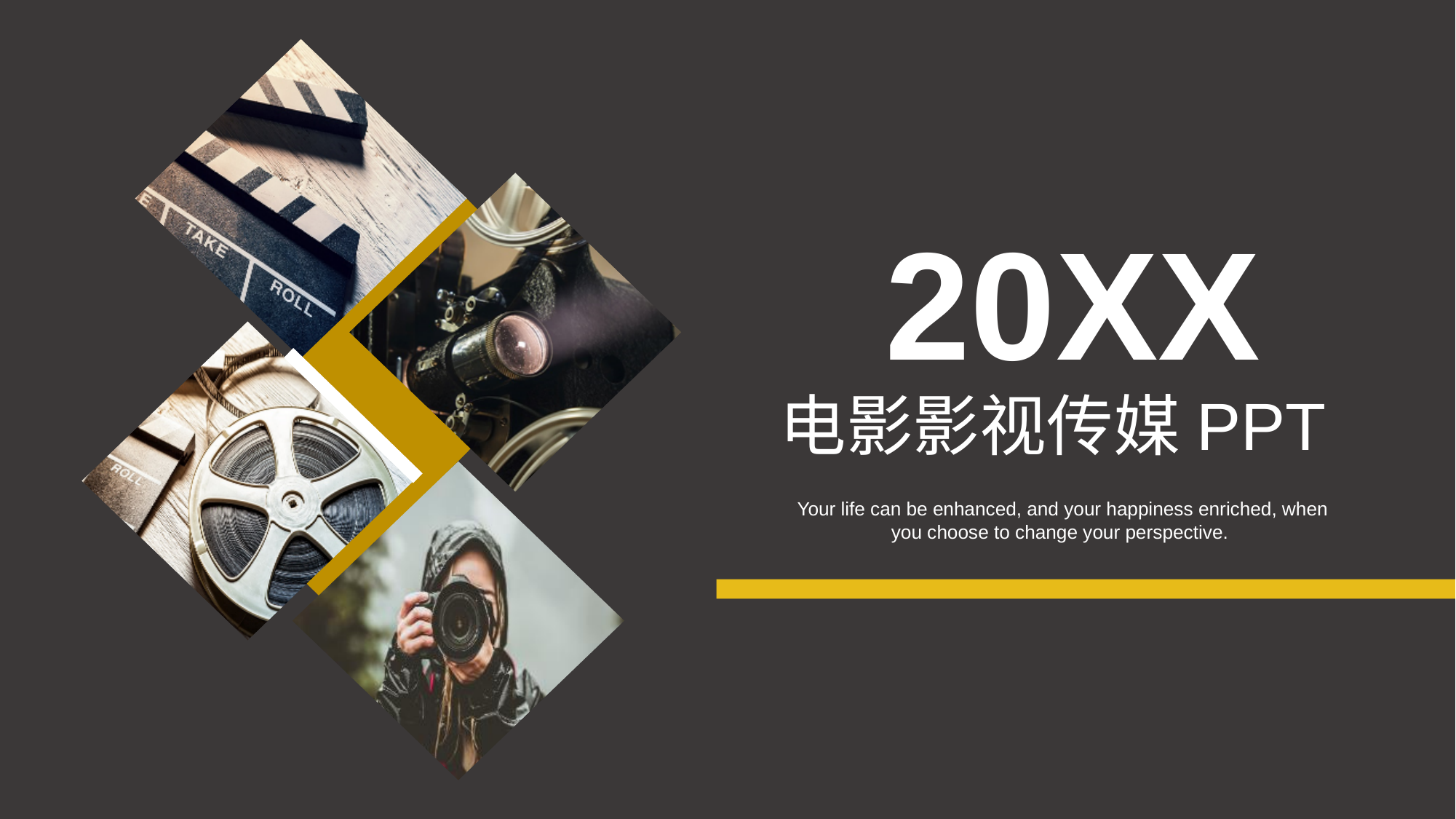

20XX

电影影视传媒PPT

Your life can be enhanced, and your happiness enriched, when you choose to change your perspective.